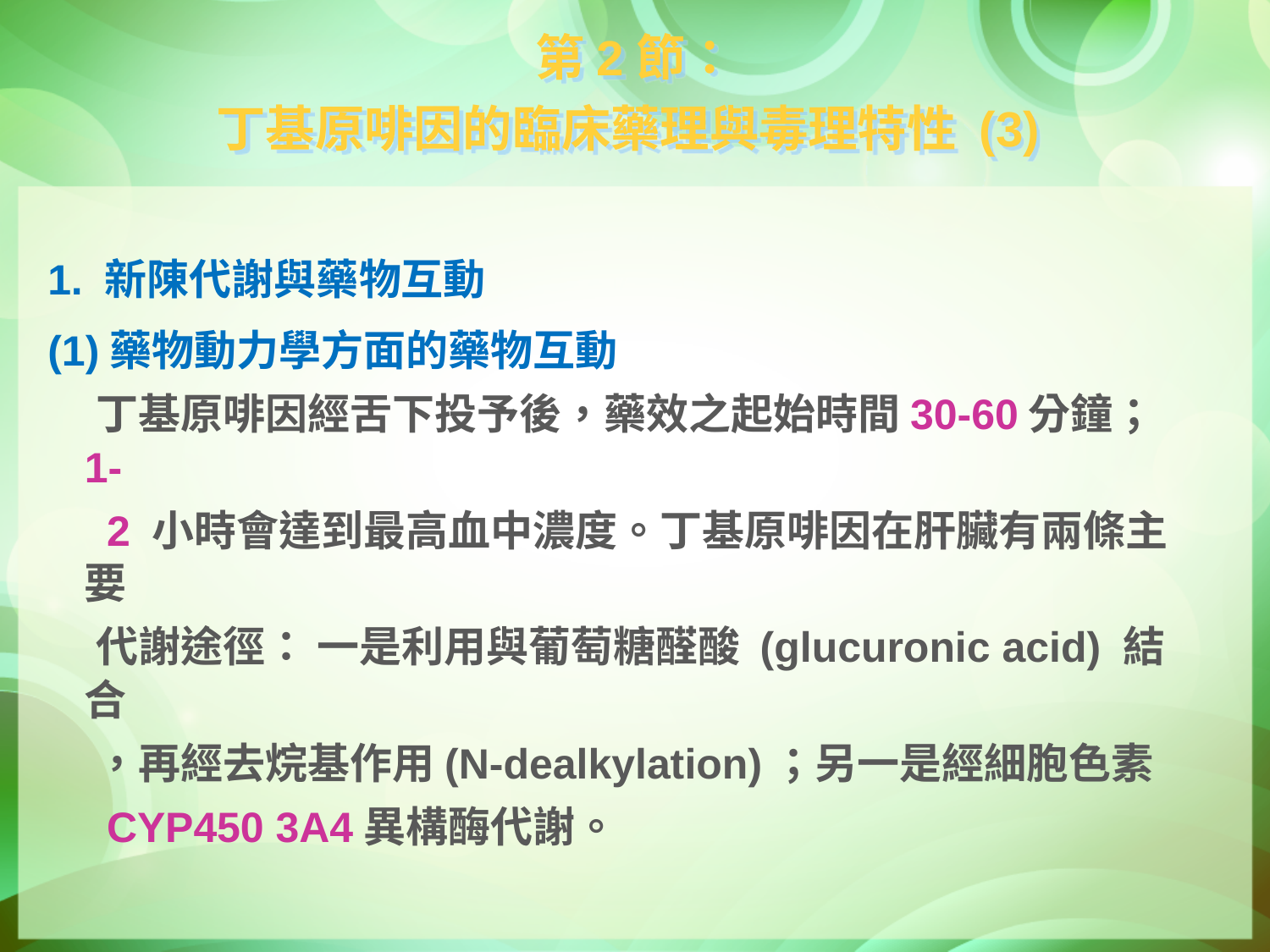

第2節：
丁基原啡因的臨床藥理與毒理特性 (3)
1. 新陳代謝與藥物互動
(1)藥物動力學方面的藥物互動
    丁基原啡因經舌下投予後，藥效之起始時間30-60分鐘；1-
     2 小時會達到最高血中濃度。丁基原啡因在肝臟有兩條主要
    代謝途徑： 一是利用與葡萄糖醛酸 (glucuronic acid) 結合
    ，再經去烷基作用(N-dealkylation)；另一是經細胞色素
     CYP450 3A4異構酶代謝。